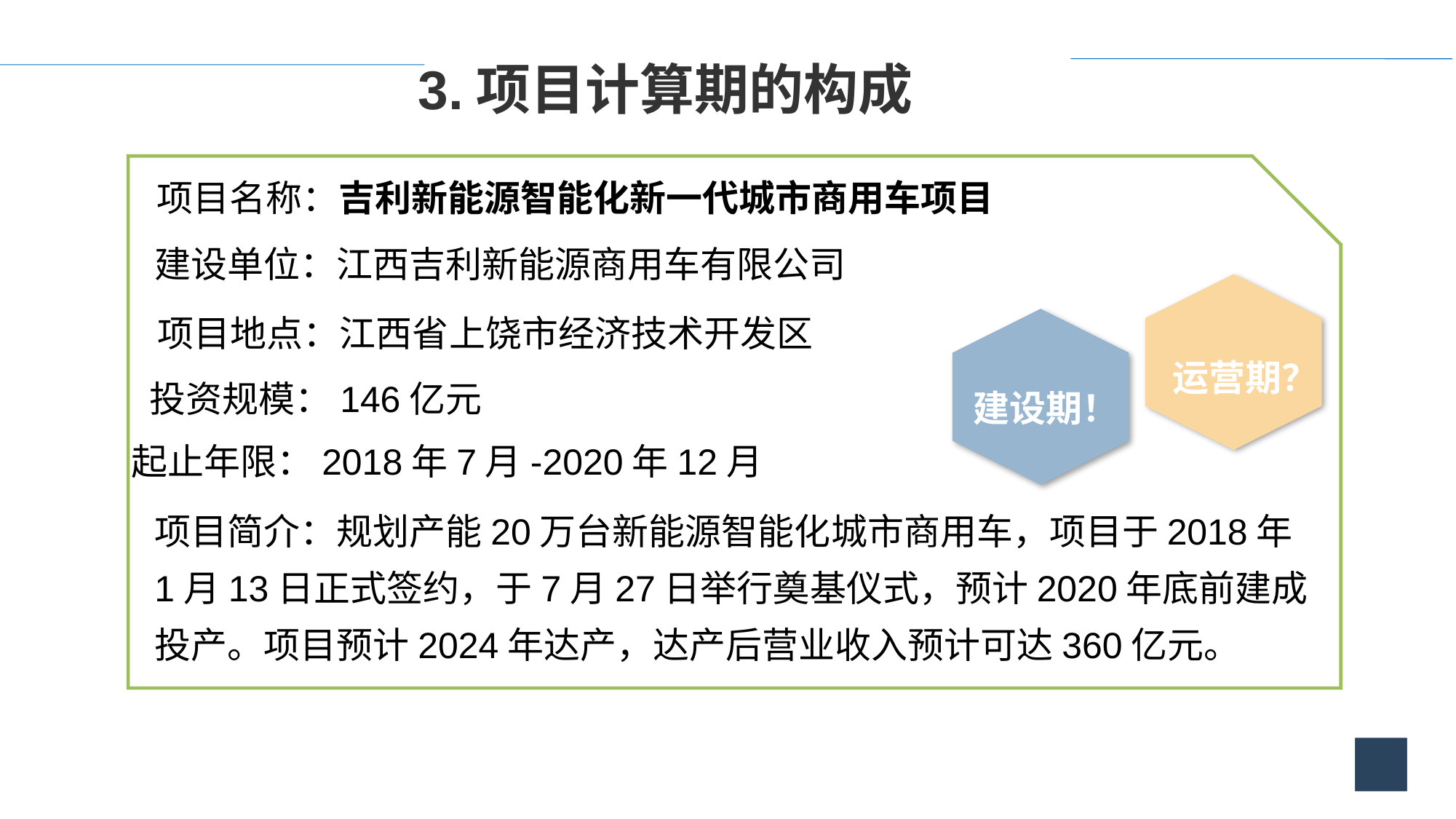

3.项目计算期的构成

项目名称：吉利新能源智能化新一代城市商用车项目

建设单位：江西吉利新能源商用车有限公司

项目地点：江西省上饶市经济技术开发区

运营期？
建设期！
投资规模：146亿元
起止年限：2018年7月-2020年12月
项目简介：规划产能20万台新能源智能化城市商用车，项目于2018年1月13日正式签约，于7月27日举行奠基仪式，预计2020年底前建成投产。项目预计2024年达产，达产后营业收入预计可达360亿元。
项目一
12